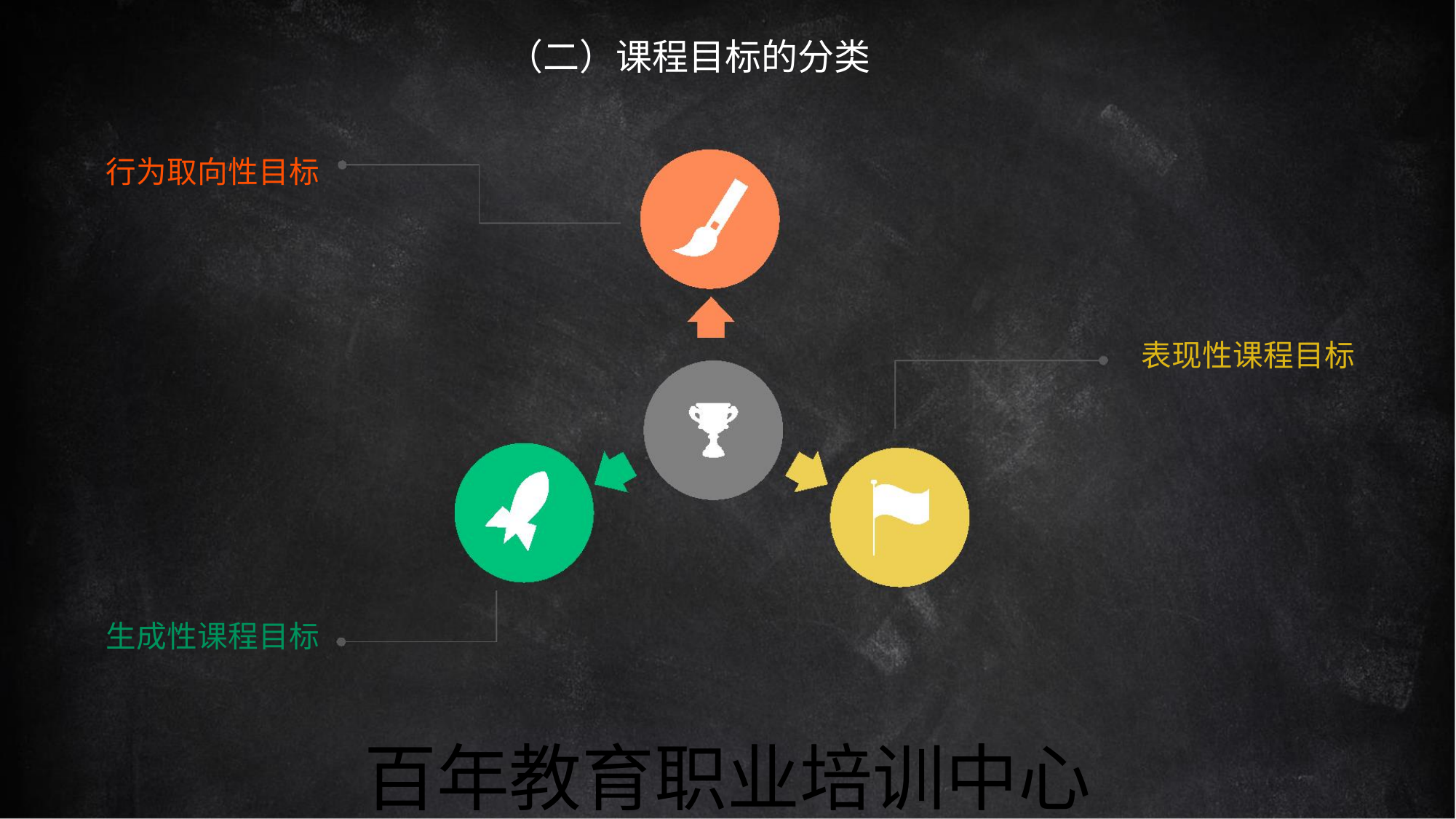

（二）课程目标的分类
行为取向性目标
表现性课程目标
生成性课程目标
百年教育职业培训中心